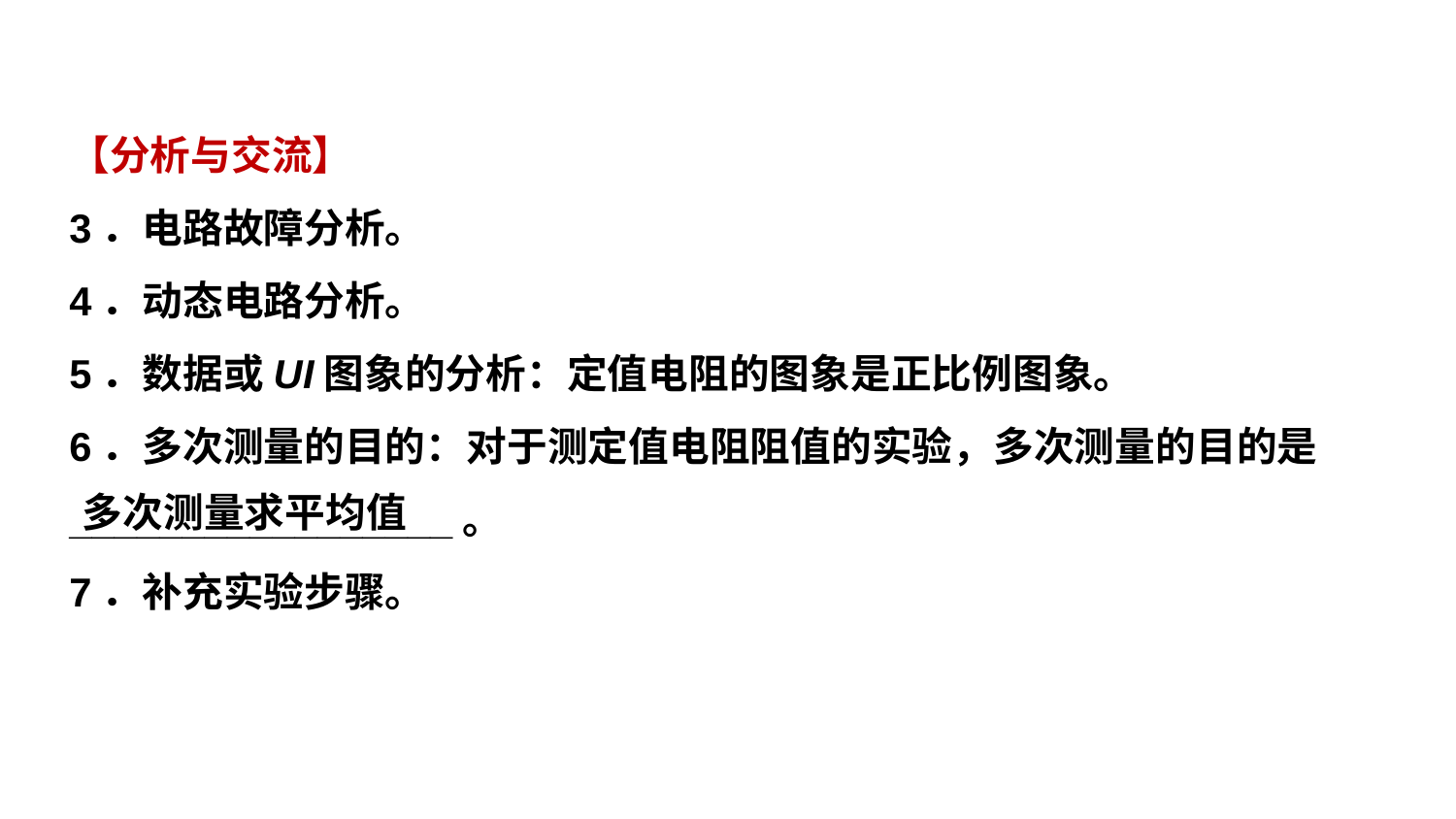

【分析与交流】
3．电路故障分析。
4．动态电路分析。
5．数据或U­I图象的分析：定值电阻的图象是正比例图象。
6．多次测量的目的：对于测定值电阻阻值的实验，多次测量的目的是
_________________。
7．补充实验步骤。
多次测量求平均值